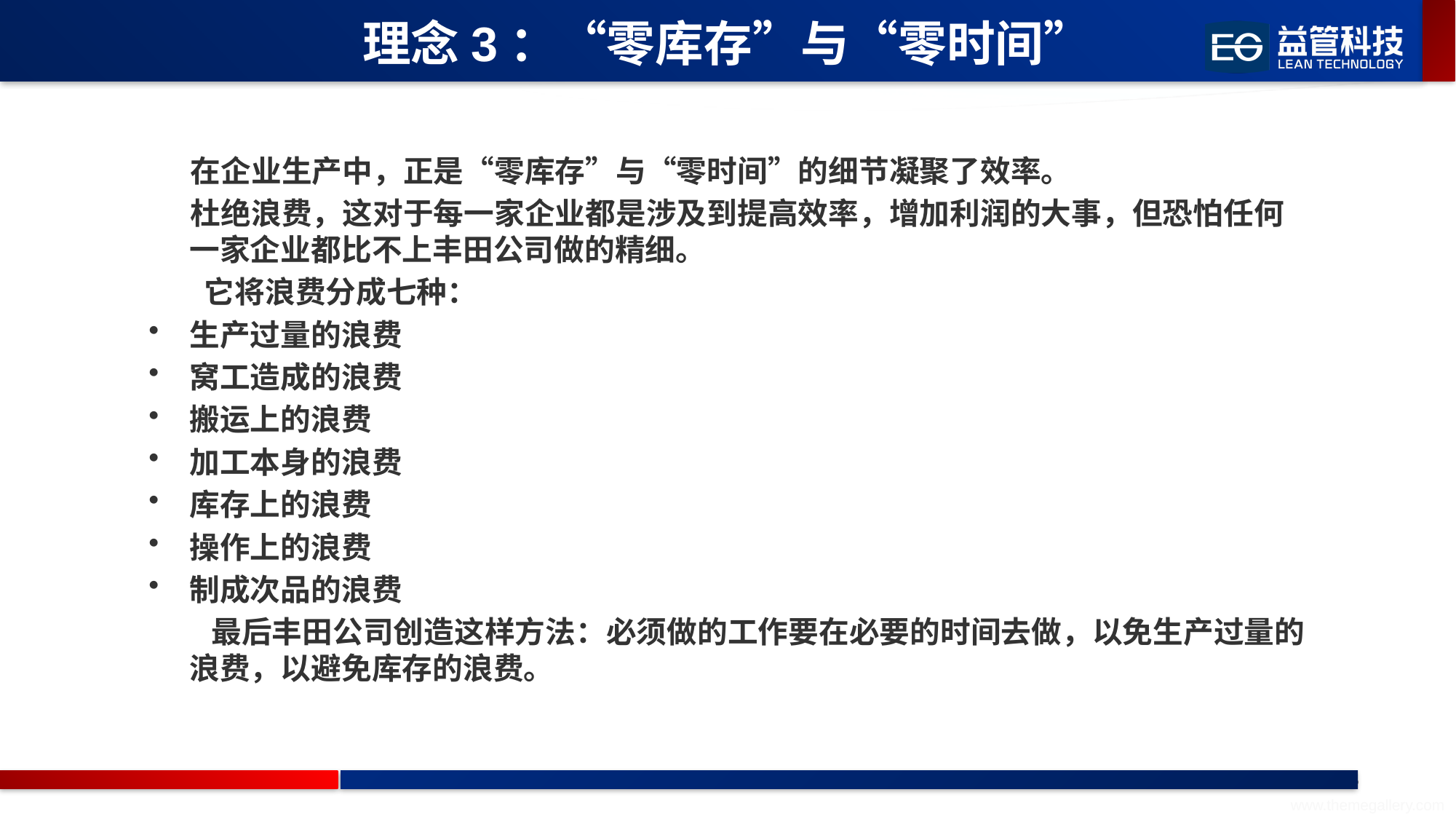

# 理念3：“零库存”与“零时间”
     在企业生产中，正是“零库存”与“零时间”的细节凝聚了效率。
     杜绝浪费，这对于每一家企业都是涉及到提高效率，增加利润的大事，但恐怕任何一家企业都比不上丰田公司做的精细。
       它将浪费分成七种：
生产过量的浪费
窝工造成的浪费
搬运上的浪费
加工本身的浪费
库存上的浪费
操作上的浪费
制成次品的浪费
        最后丰田公司创造这样方法：必须做的工作要在必要的时间去做，以免生产过量的浪费，以避免库存的浪费。